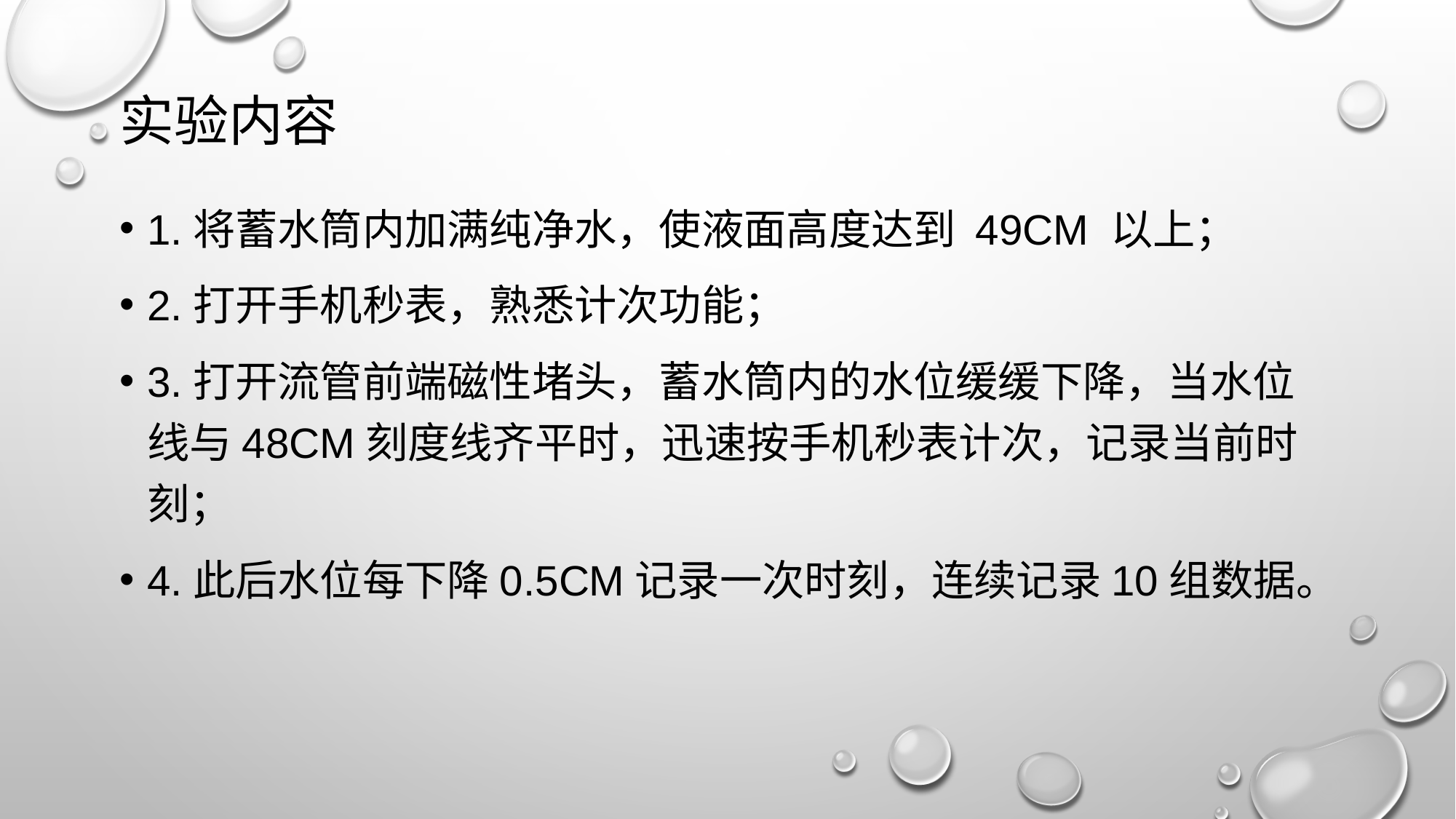

# 实验内容
1.将蓄水筒内加满纯净水，使液面高度达到 49cm 以上；
2.打开手机秒表，熟悉计次功能；
3.打开流管前端磁性堵头，蓄水筒内的水位缓缓下降，当水位线与48CM刻度线齐平时，迅速按手机秒表计次，记录当前时刻；
4.此后水位每下降0.5cm记录一次时刻，连续记录10组数据。